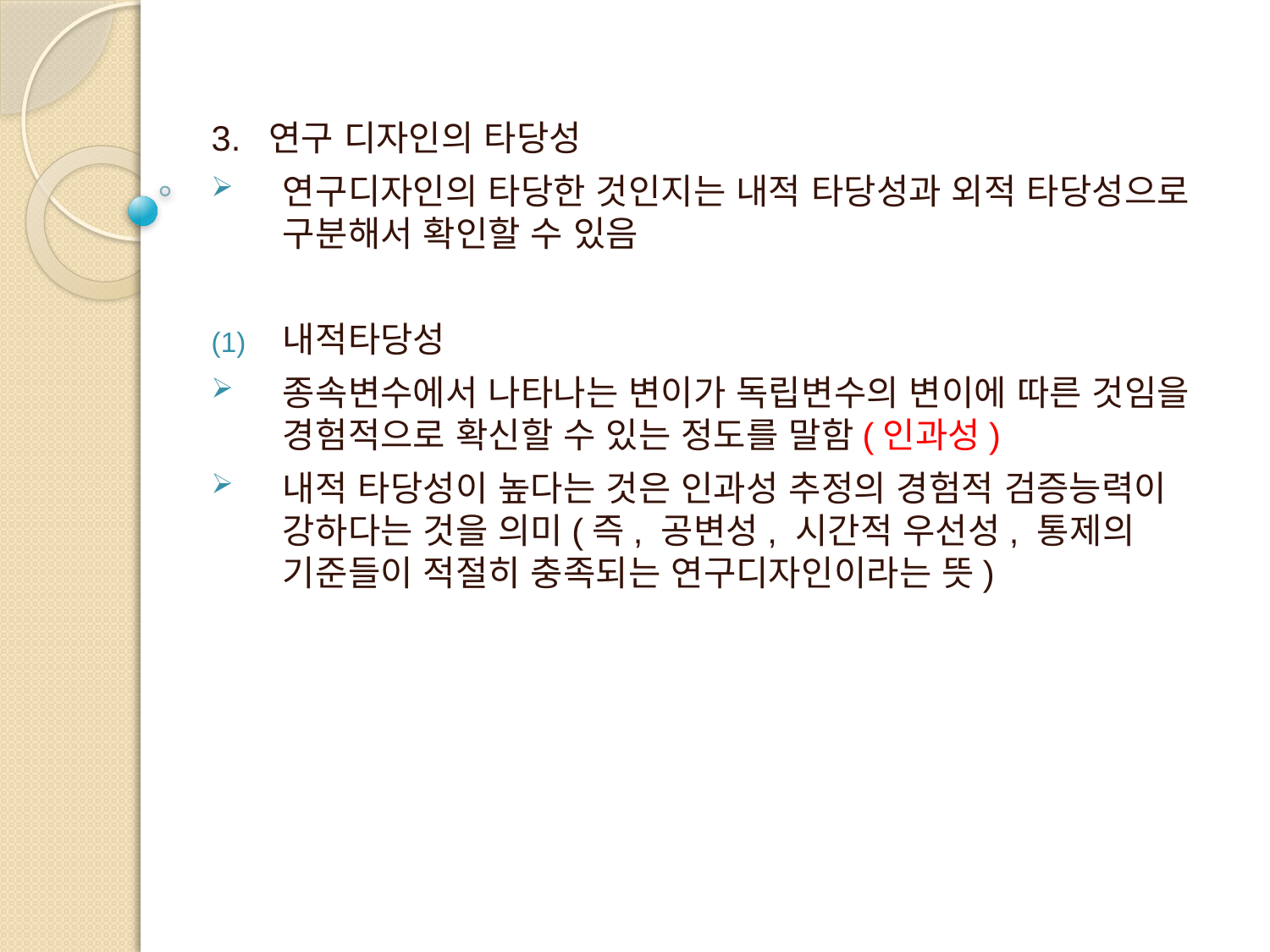

3.  연구 디자인의 타당성
연구디자인의 타당한 것인지는 내적 타당성과 외적 타당성으로 구분해서 확인할 수 있음

내적타당성
종속변수에서 나타나는 변이가 독립변수의 변이에 따른 것임을 경험적으로 확신할 수 있는 정도를 말함(인과성)
내적 타당성이 높다는 것은 인과성 추정의 경험적 검증능력이 강하다는 것을 의미(즉, 공변성, 시간적 우선성, 통제의 기준들이 적절히 충족되는 연구디자인이라는 뜻)